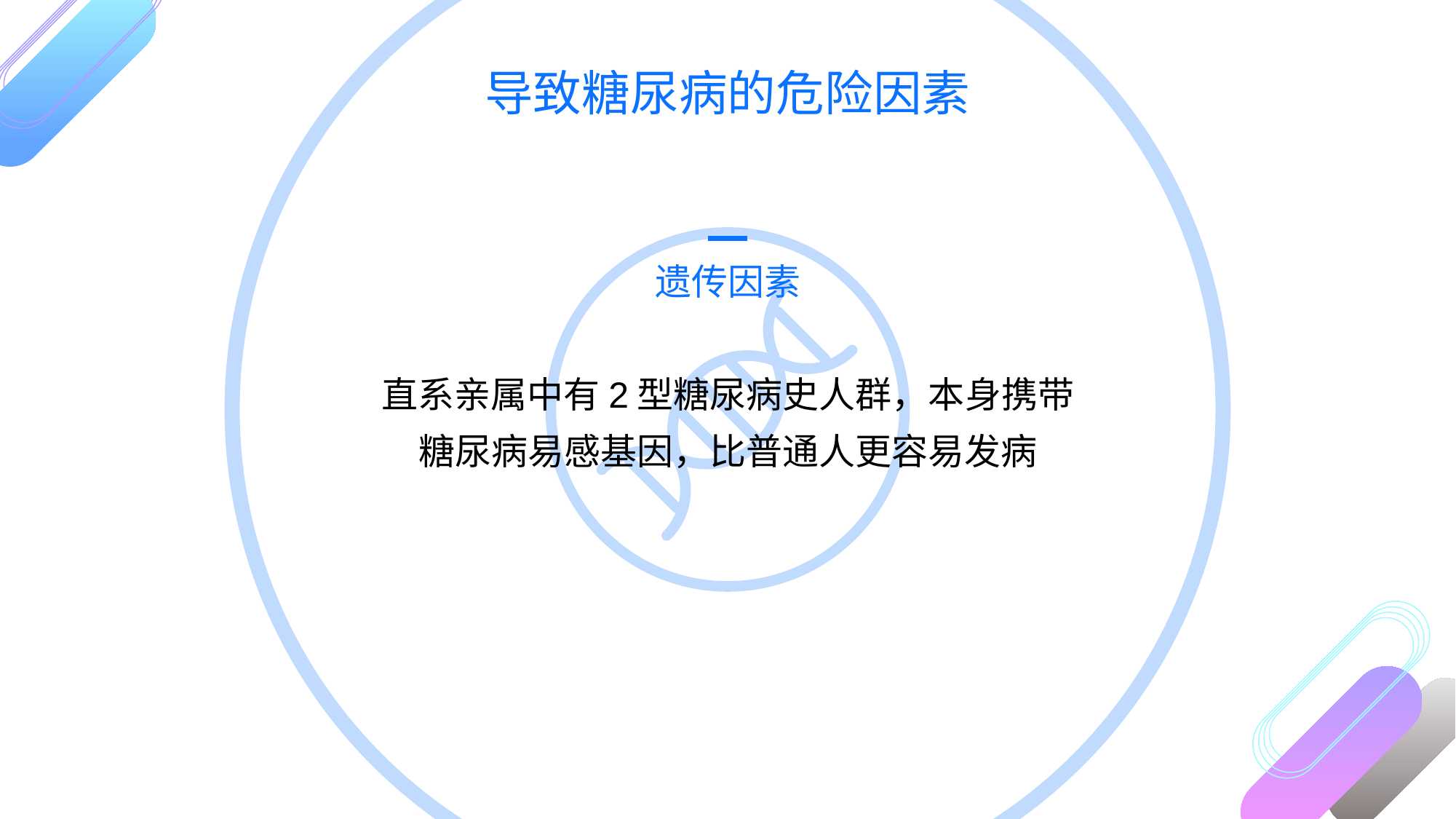

1
导致糖尿病的危险因素

遗传因素
直系亲属中有2型糖尿病史人群，本身携带糖尿病易感基因，比普通人更容易发病